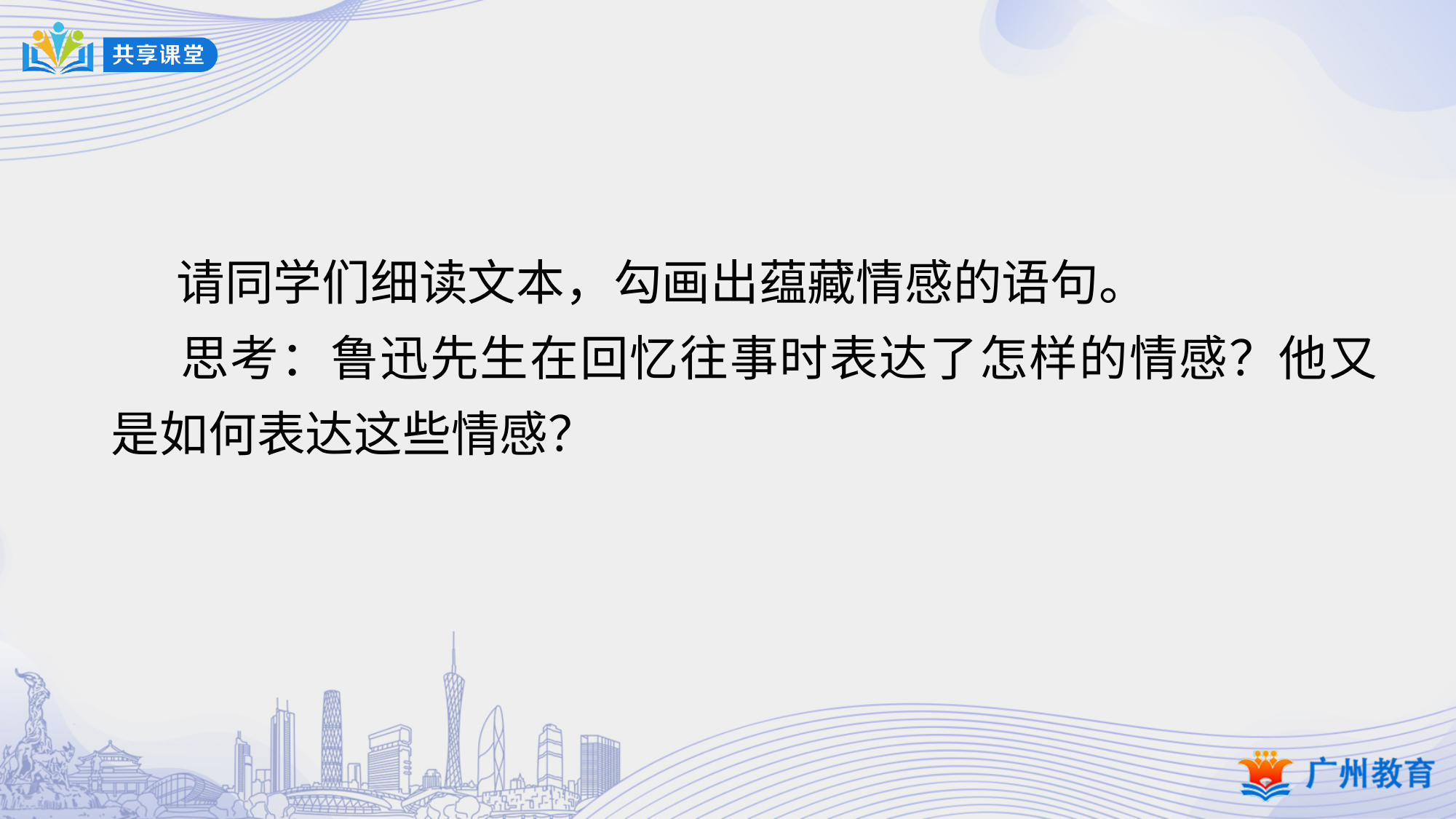

请同学们细读文本，勾画出蕴藏情感的语句。
  思考：鲁迅先生在回忆往事时表达了怎样的情感？他又是如何表达这些情感？